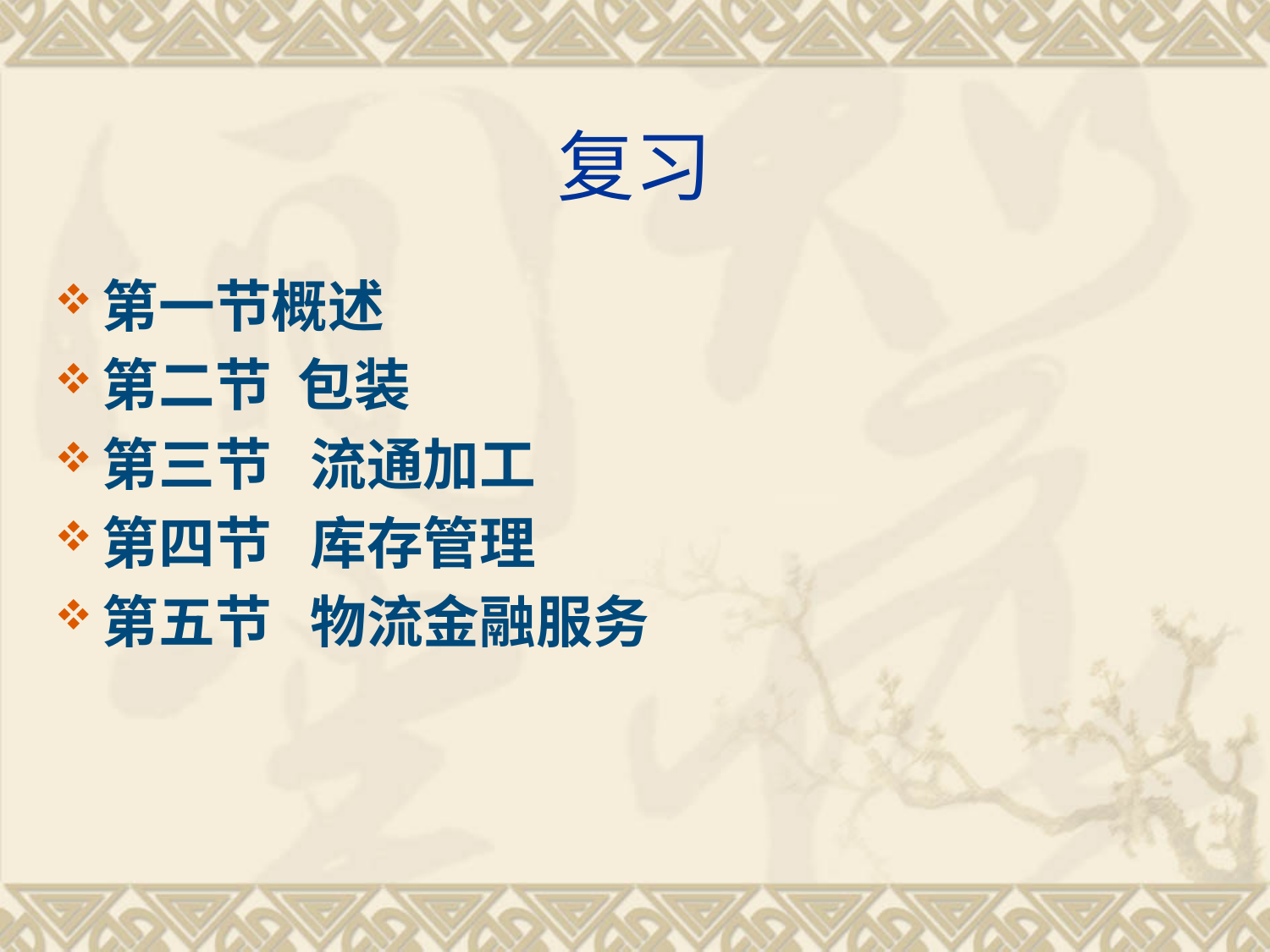

# 复习
第一节概述
第二节  包装
第三节   流通加工
第四节   库存管理
第五节   物流金融服务